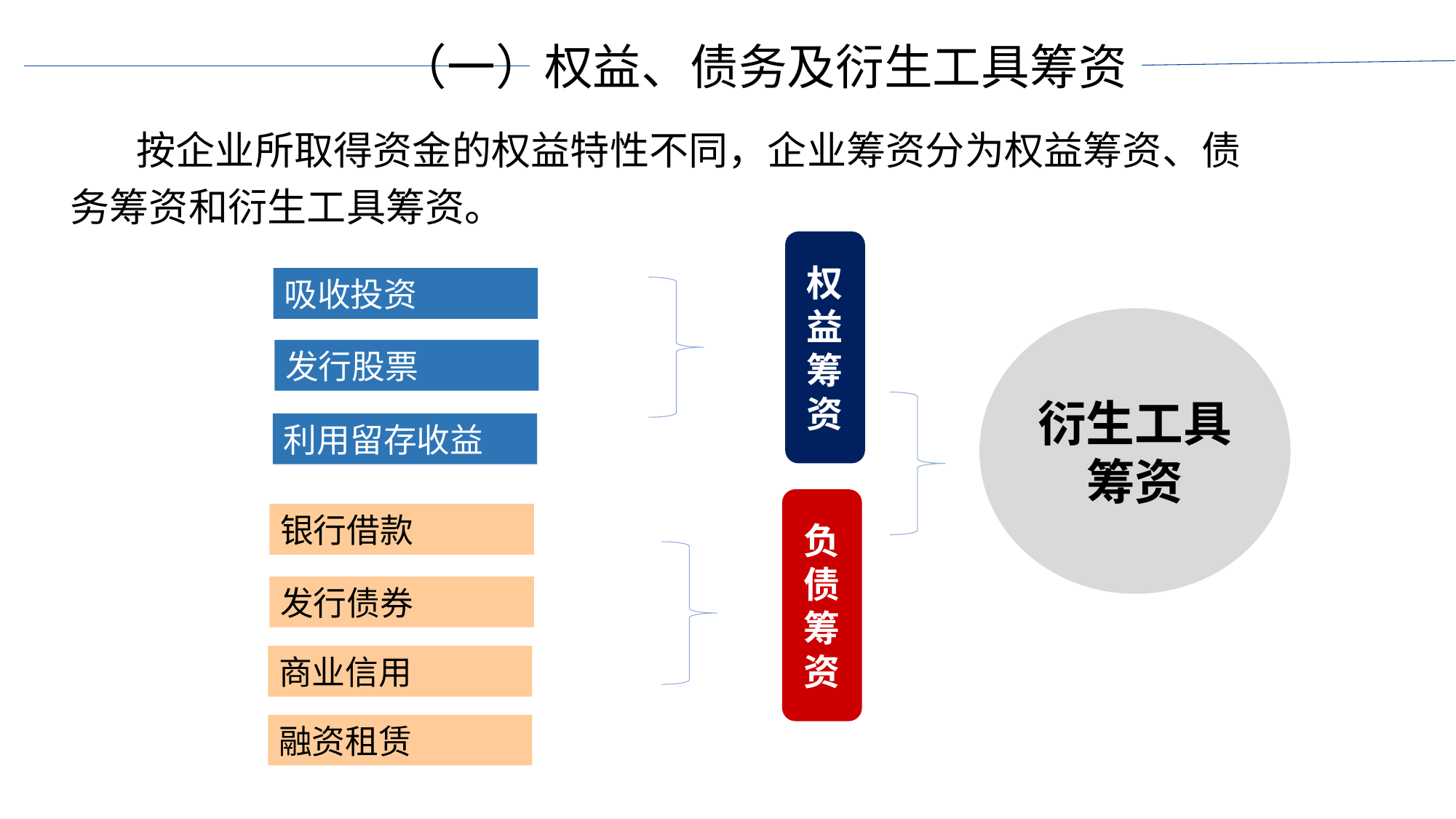

（一）权益、债务及衍生工具筹资
       按企业所取得资金的权益特性不同，企业筹资分为权益筹资、债务筹资和衍生工具筹资。
权益筹资
吸收投资

衍生工具筹资
发行股票

利用留存收益
负债筹资
银行借款

发行债券
商业信用
融资租赁
8